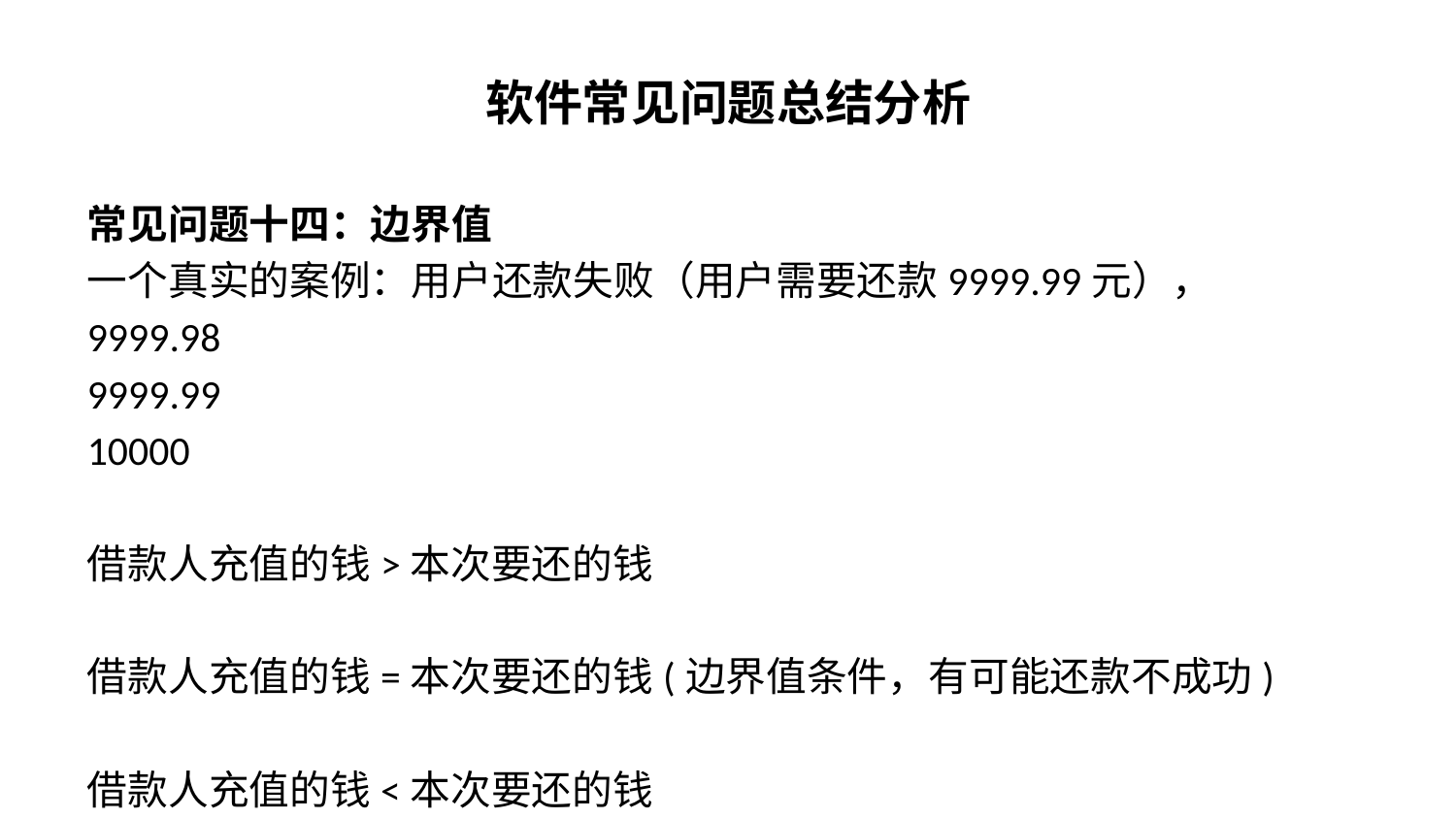

# 软件常见问题总结分析
常见问题十四：边界值
一个真实的案例：用户还款失败（用户需要还款9999.99元），
9999.98
9999.99
10000

借款人充值的钱>本次要还的钱

借款人充值的钱=本次要还的钱(边界值条件，有可能还款不成功)

借款人充值的钱<本次要还的钱